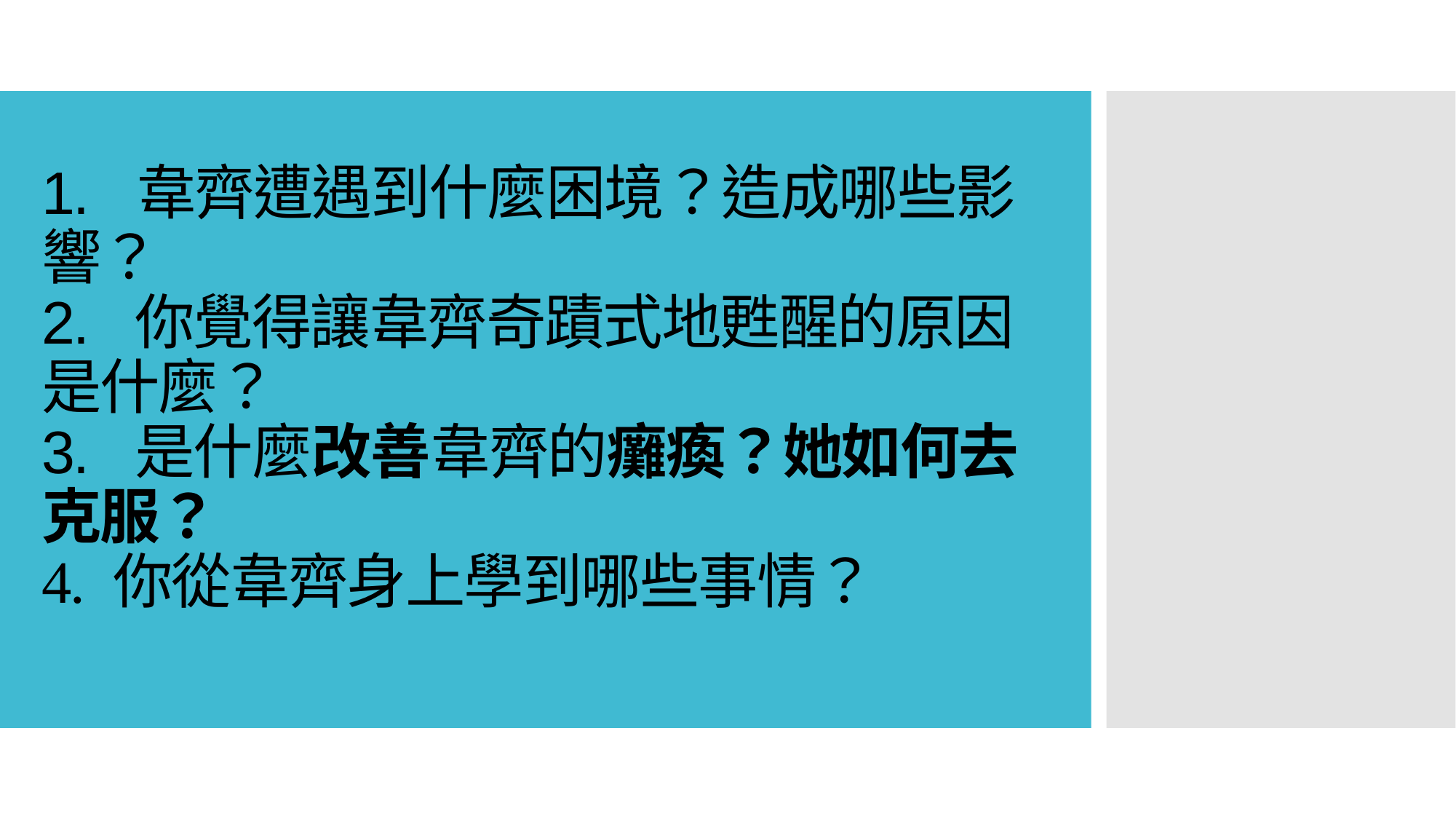

# 1.  韋齊遭遇到什麼困境？造成哪些影響？ 2.  你覺得讓韋齊奇蹟式地甦醒的原因是什麼？ 3.  是什麼改善韋齊的癱瘓？她如何去克服？ 4. 你從韋齊身上學到哪些事情？